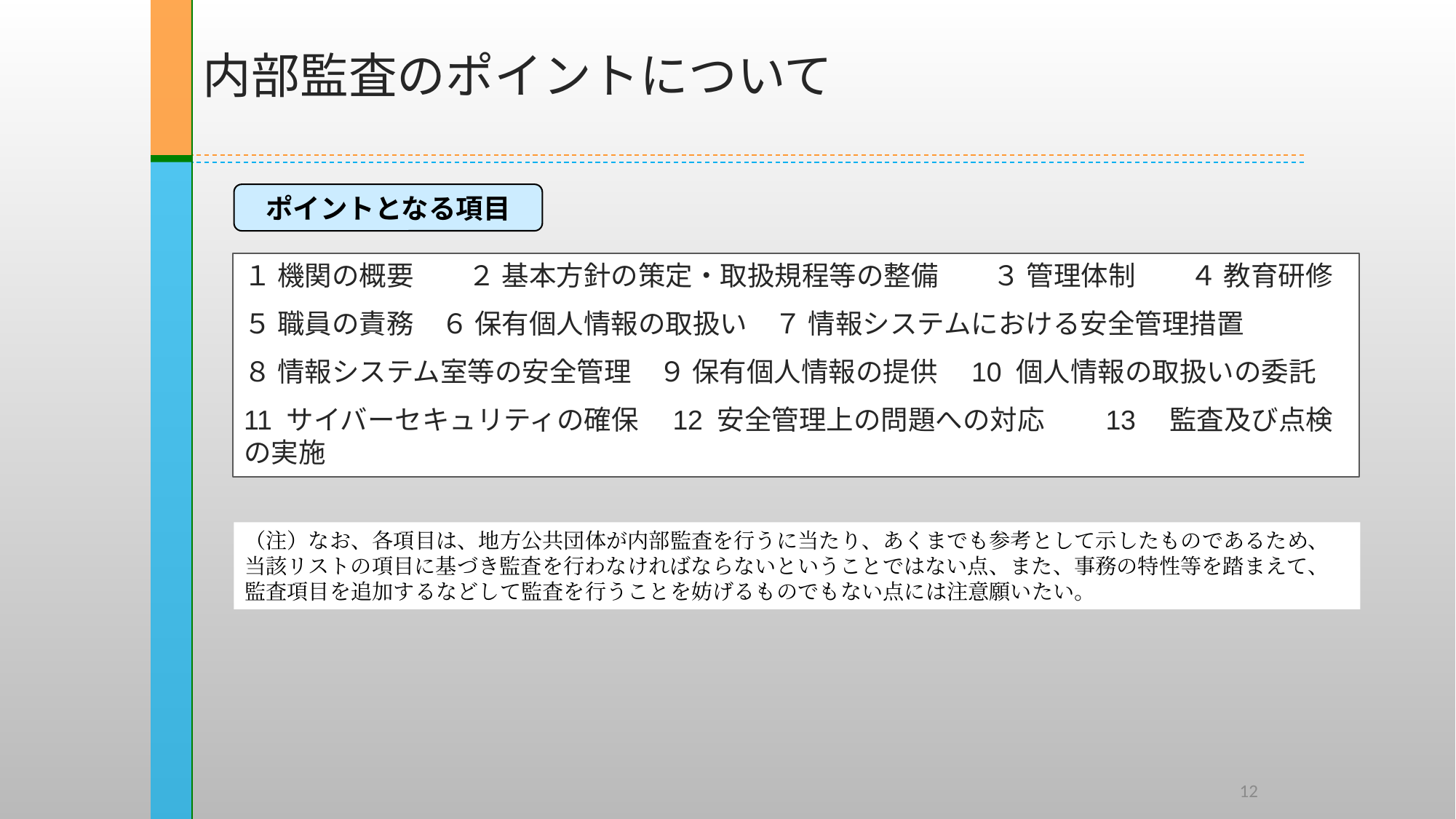

内部監査のポイントについて

ポイントとなる項目
１ 機関の概要　　２ 基本方針の策定・取扱規程等の整備　　３ 管理体制　　４ 教育研修
５ 職員の責務　６ 保有個人情報の取扱い　７ 情報システムにおける安全管理措置
８ 情報システム室等の安全管理　９ 保有個人情報の提供　10 個人情報の取扱いの委託
11 サイバーセキュリティの確保　12 安全管理上の問題への対応　　13　監査及び点検の実施

（注）なお、各項目は、地方公共団体が内部監査を行うに当たり、あくまでも参考として示したものであるため、当該リストの項目に基づき監査を行わなければならないということではない点、また、事務の特性等を踏まえて、監査項目を追加するなどして監査を行うことを妨げるものでもない点には注意願いたい。
12